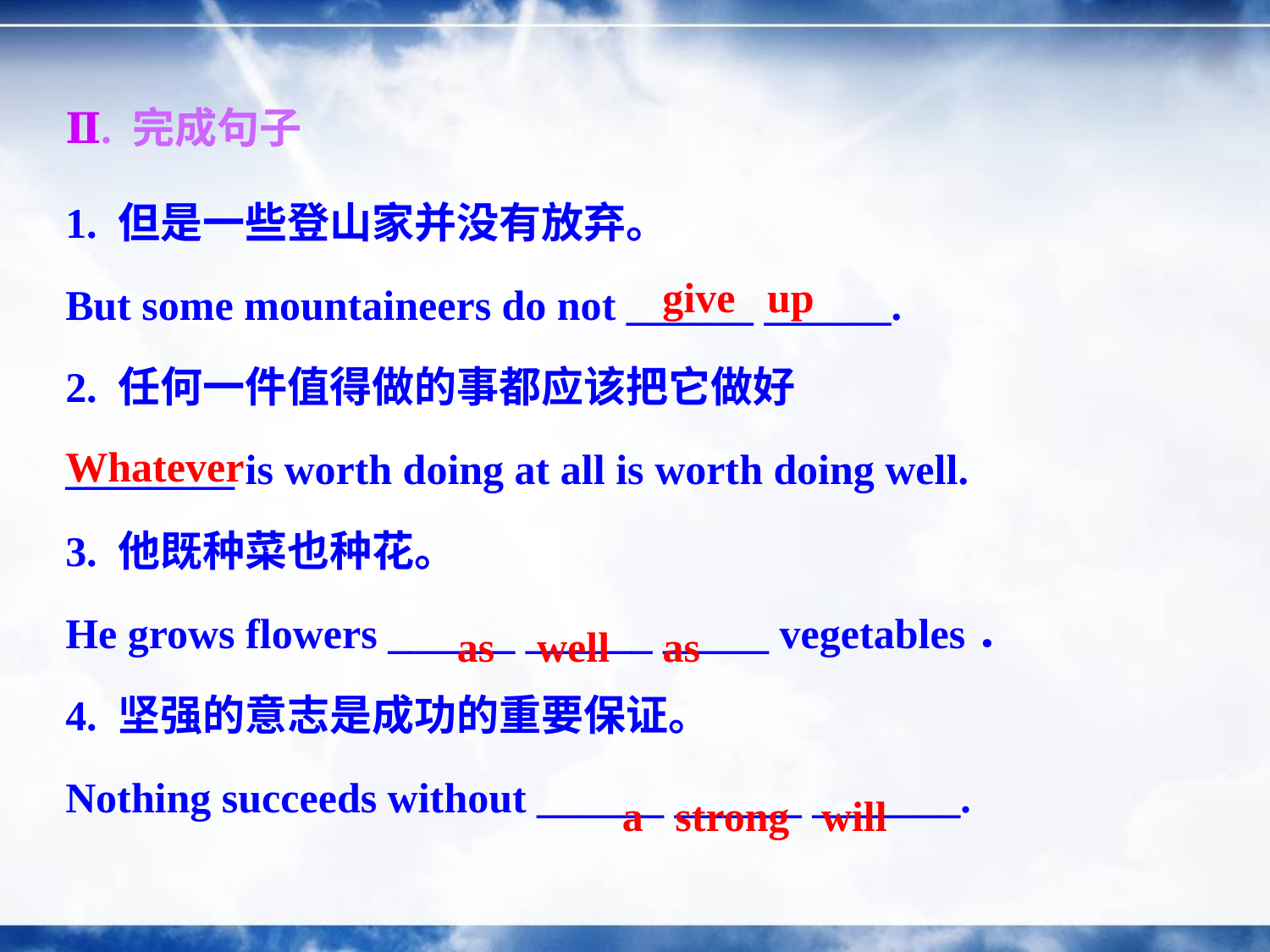

Ⅱ. 完成句子
1. 但是一些登山家并没有放弃。
But some mountaineers do not ______ ______.
2. 任何一件值得做的事都应该把它做好
________ is worth doing at all is worth doing well.
3. 他既种菜也种花。
He grows flowers ______ ______ _____ vegetables．
4. 坚强的意志是成功的重要保证。
Nothing succeeds without ______ ______ _______.
give   up
Whatever
as    well     as
a   strong   will